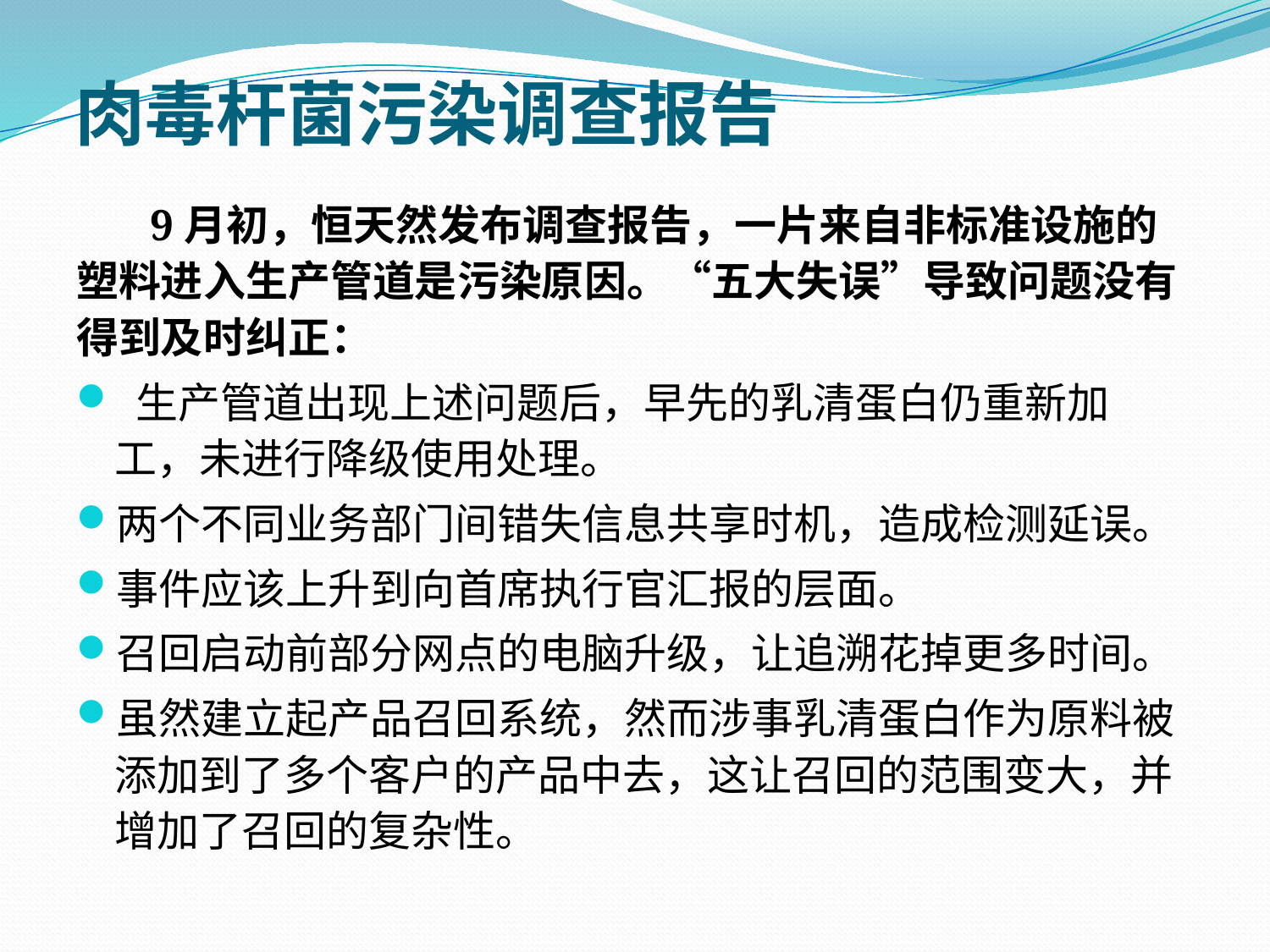

# 肉毒杆菌污染调查报告
9月初，恒天然发布调查报告，一片来自非标准设施的塑料进入生产管道是污染原因。“五大失误”导致问题没有得到及时纠正：
 生产管道出现上述问题后，早先的乳清蛋白仍重新加工，未进行降级使用处理。
两个不同业务部门间错失信息共享时机，造成检测延误。
事件应该上升到向首席执行官汇报的层面。
召回启动前部分网点的电脑升级，让追溯花掉更多时间。
虽然建立起产品召回系统，然而涉事乳清蛋白作为原料被添加到了多个客户的产品中去，这让召回的范围变大，并增加了召回的复杂性。